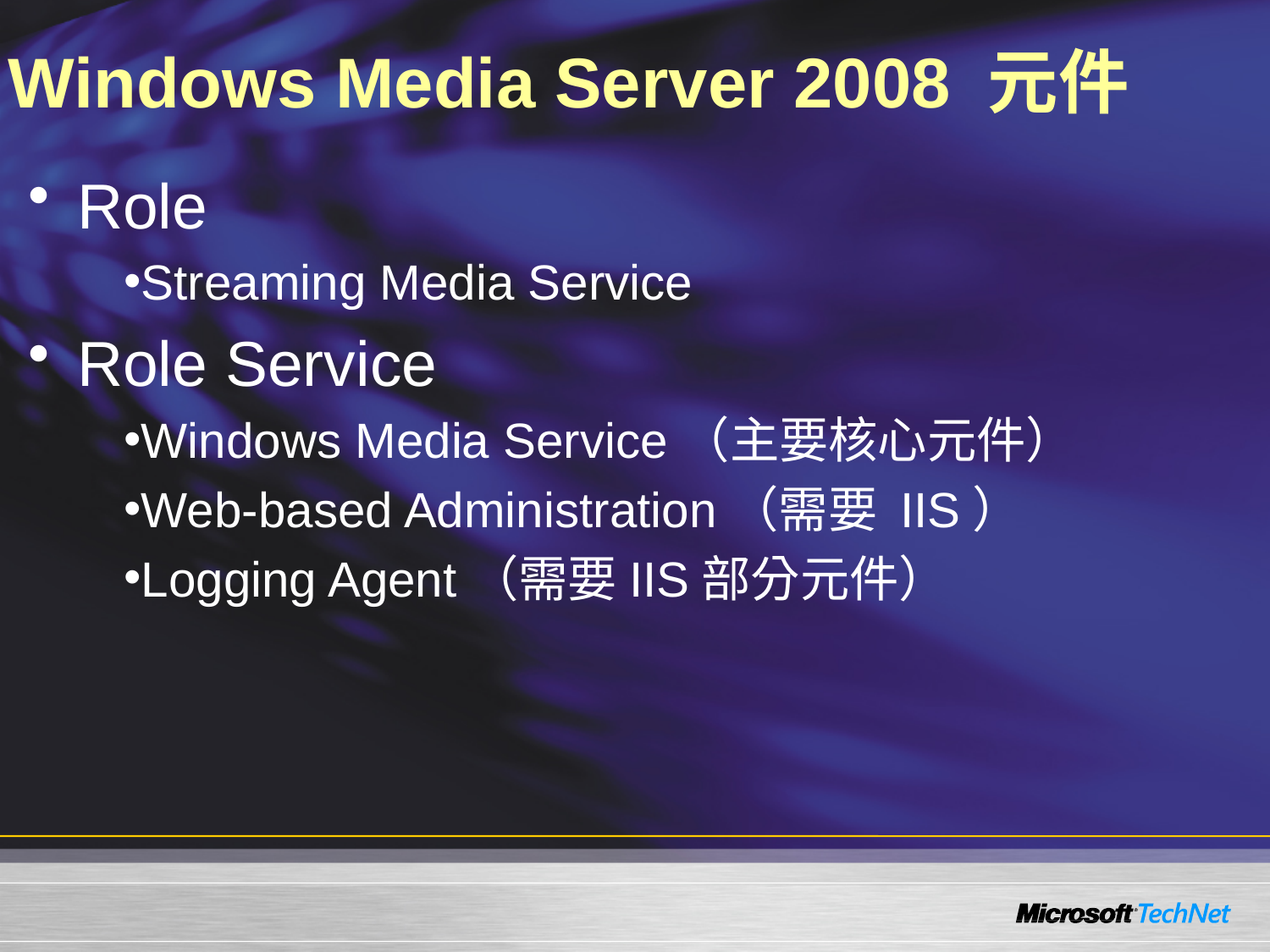

# Windows Media Server 2008 元件
Role
Streaming Media Service
Role Service
Windows Media Service（主要核心元件）
Web-based Administration（需要 IIS）
Logging Agent（需要IIS部分元件）